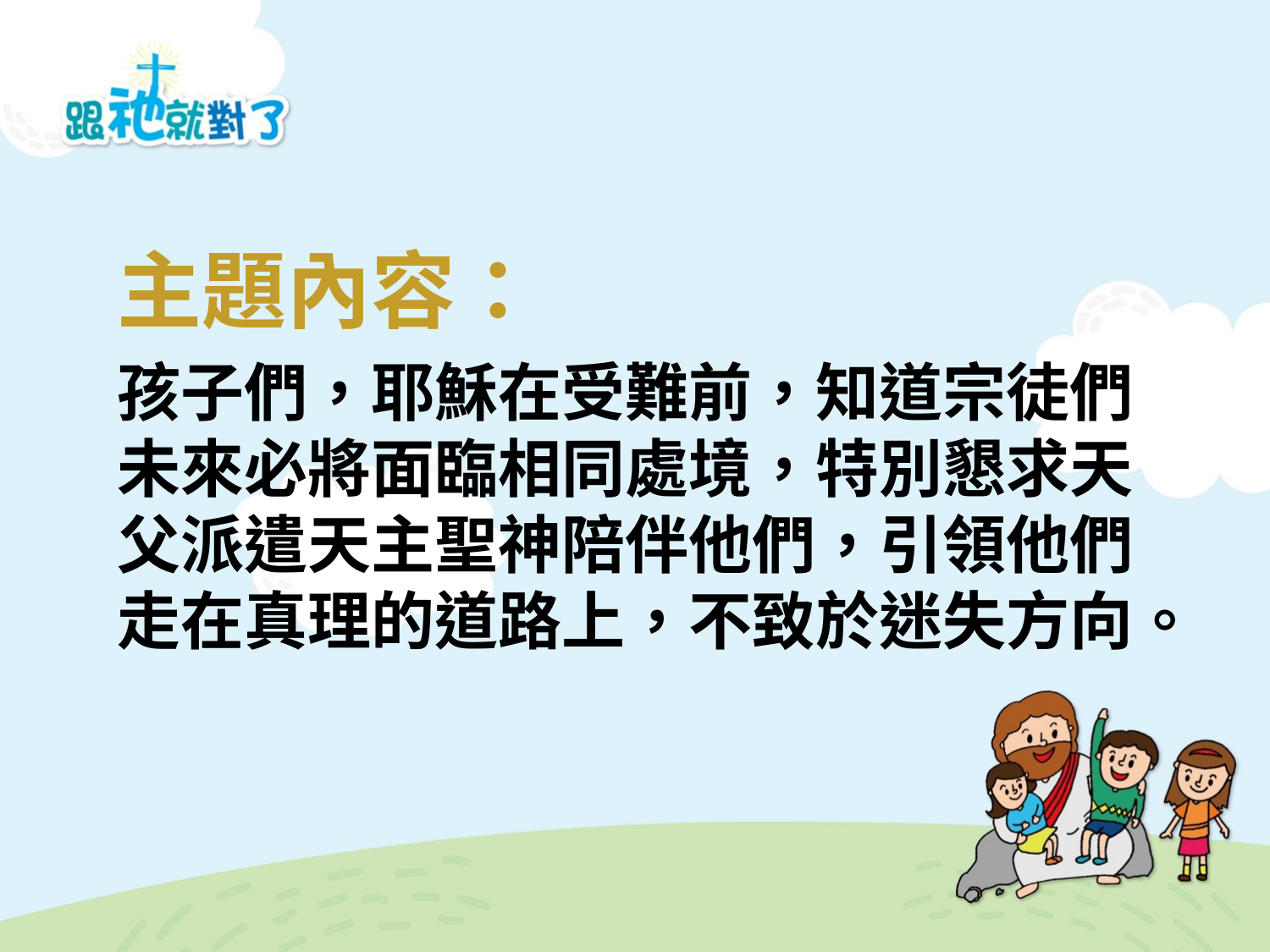

主題內容：
孩子們，耶穌在受難前，知道宗徒們未來必將面臨相同處境，特別懇求天父派遣天主聖神陪伴他們，引領他們走在真理的道路上，不致於迷失方向。